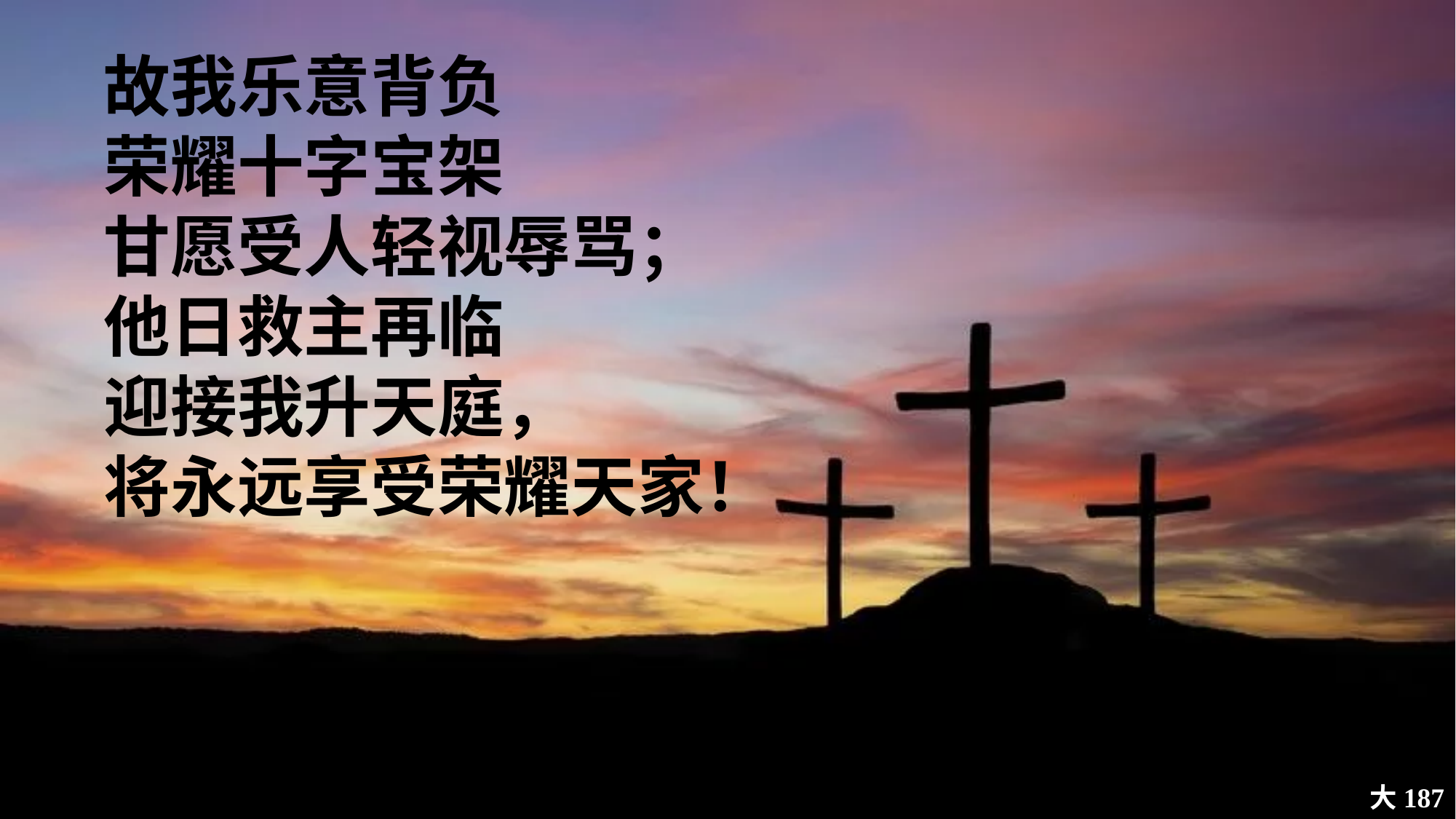

故我乐意背负
荣耀十字宝架
甘愿受人轻视辱骂；
他日救主再临
迎接我升天庭，
将永远享受荣耀天家！
大187